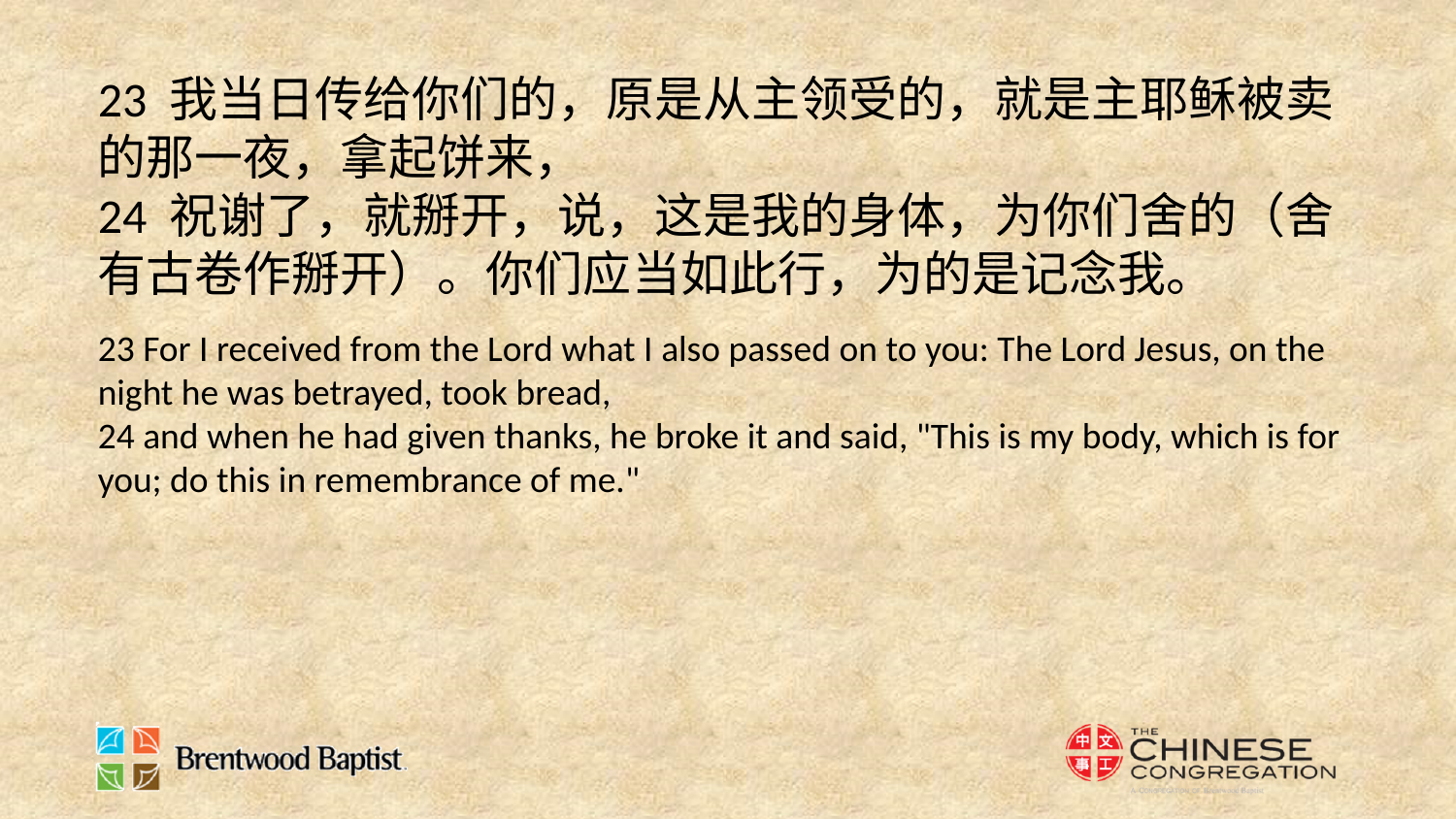

23 我当日传给你们的，原是从主领受的，就是主耶稣被卖的那一夜，拿起饼来，
24 祝谢了，就掰开，说，这是我的身体，为你们舍的（舍有古卷作掰开）。你们应当如此行，为的是记念我。

23 For I received from the Lord what I also passed on to you: The Lord Jesus, on the night he was betrayed, took bread,
24 and when he had given thanks, he broke it and said, "This is my body, which is for you; do this in remembrance of me."